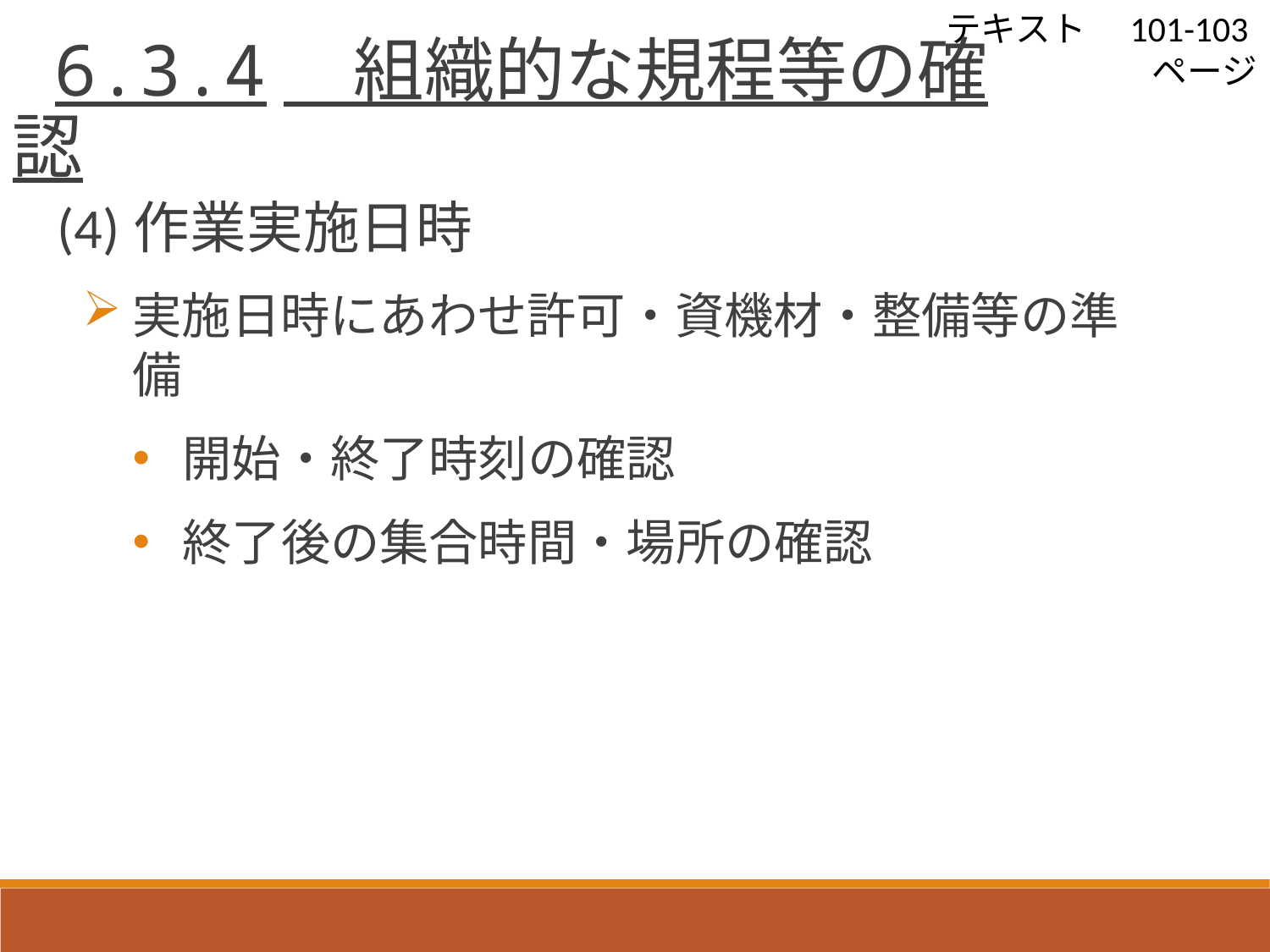

テキスト　101-103ページ
 6.3.4　組織的な規程等の確認
(4)作業実施日時
実施日時にあわせ許可・資機材・整備等の準備
開始・終了時刻の確認
終了後の集合時間・場所の確認